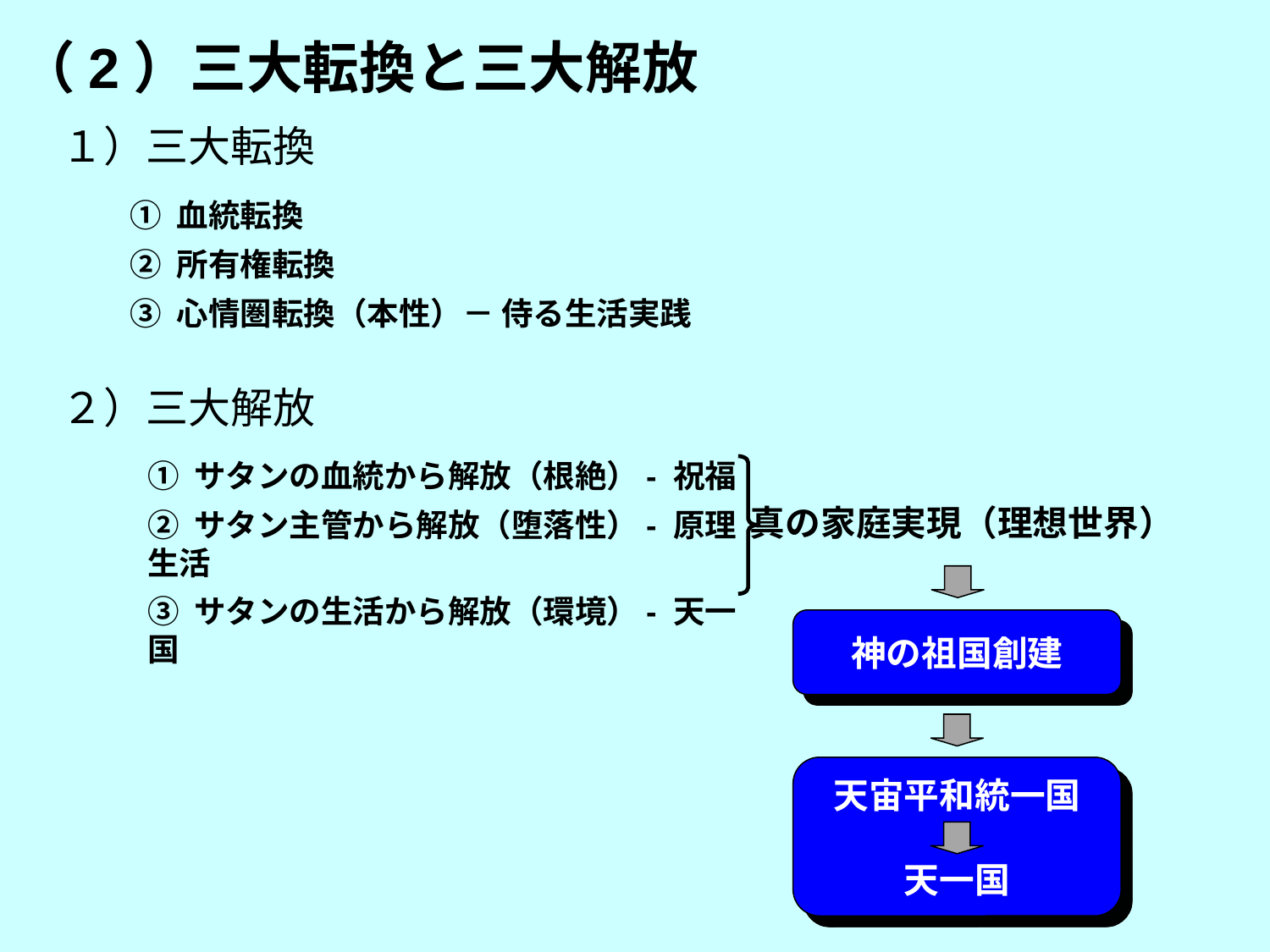

（2）三大転換と三大解放
１）三大転換
① 血統転換
② 所有権転換
③ 心情圏転換（本性）－ 侍る生活実践
２）三大解放
① サタンの血統から解放（根絶）- 祝福
② サタン主管から解放（堕落性）- 原理生活
③ サタンの生活から解放（環境）- 天一国

真の家庭実現（理想世界）

神の祖国創建

天宙平和統一国

天一国